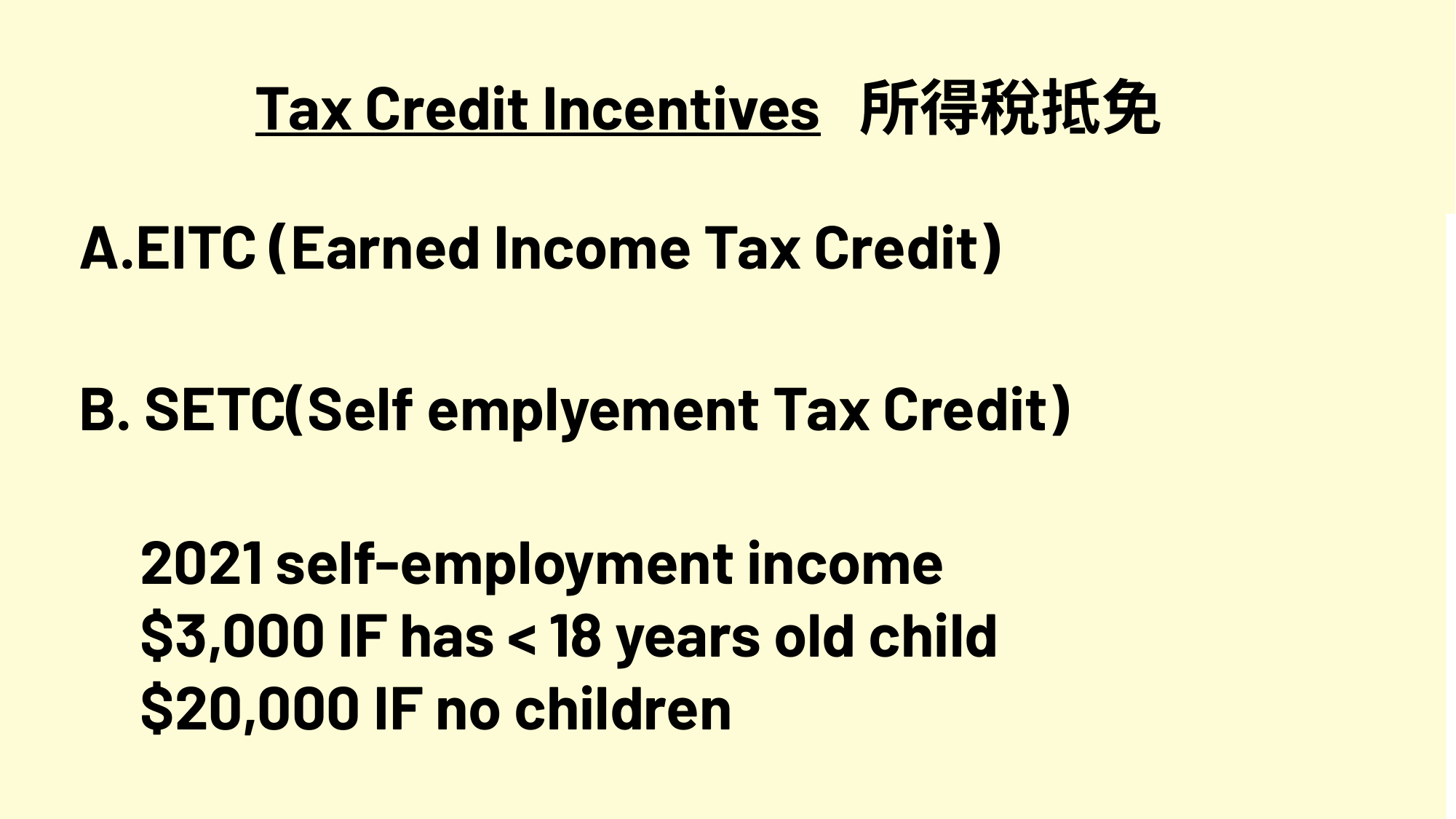

Tax Credit Incentives  所得稅抵免
EITC (Earned Income Tax Credit)

B. SETC(Self emplyement Tax Credit)

     2021 self-employment income
     $3,000 IF has < 18 years old child
     $20,000 IF no children